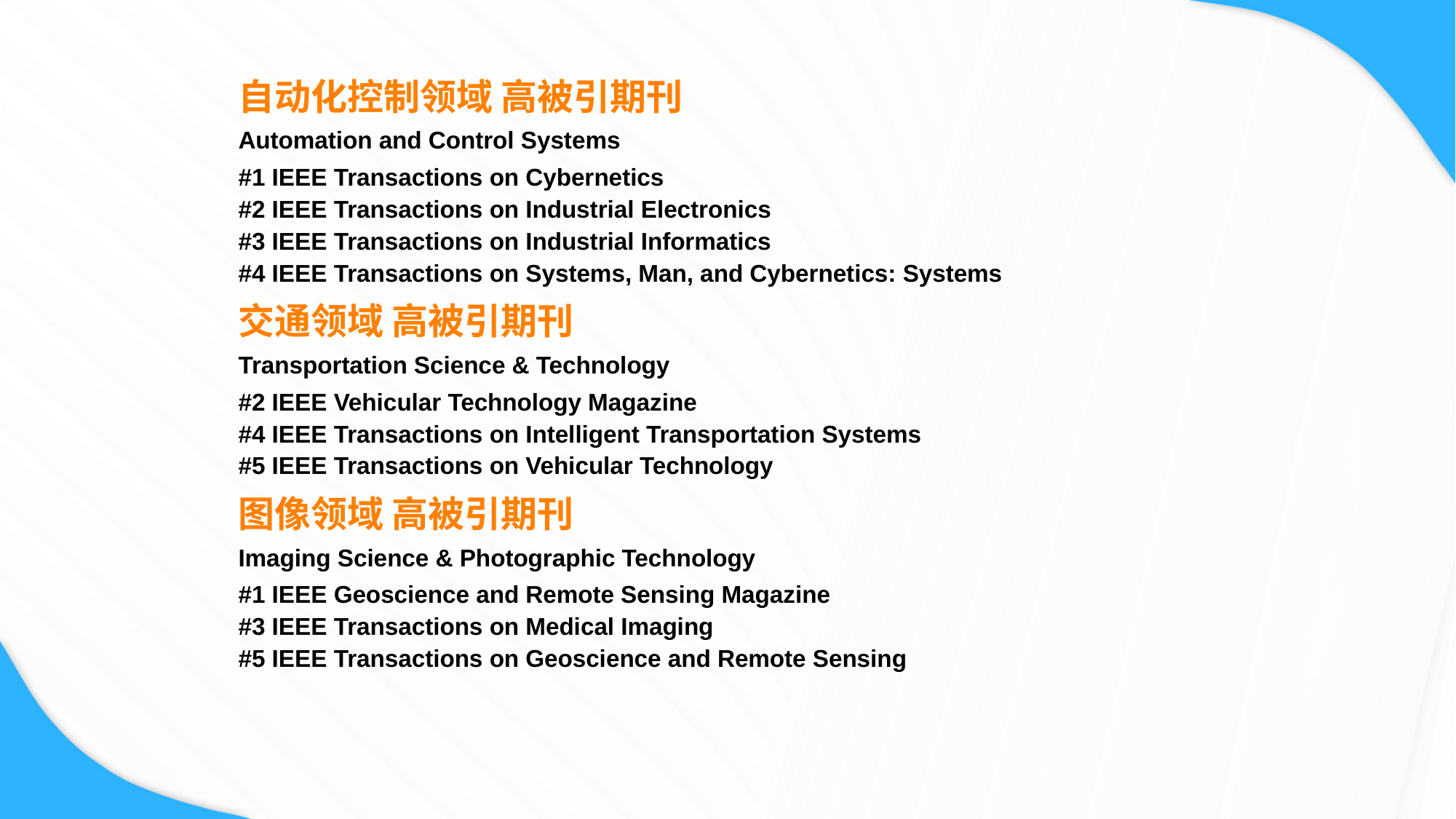

自动化控制领域 高被引期刊
Automation and Control Systems
#1 IEEE Transactions on Cybernetics
#2 IEEE Transactions on Industrial Electronics 
#3 IEEE Transactions on Industrial Informatics 
#4 IEEE Transactions on Systems, Man, and Cybernetics: Systems
交通领域 高被引期刊
Transportation Science & Technology
#2 IEEE Vehicular Technology Magazine
#4 IEEE Transactions on Intelligent Transportation Systems 
#5 IEEE Transactions on Vehicular Technology
图像领域 高被引期刊
Imaging Science & Photographic Technology
#1 IEEE Geoscience and Remote Sensing Magazine
#3 IEEE Transactions on Medical Imaging 
#5 IEEE Transactions on Geoscience and Remote Sensing